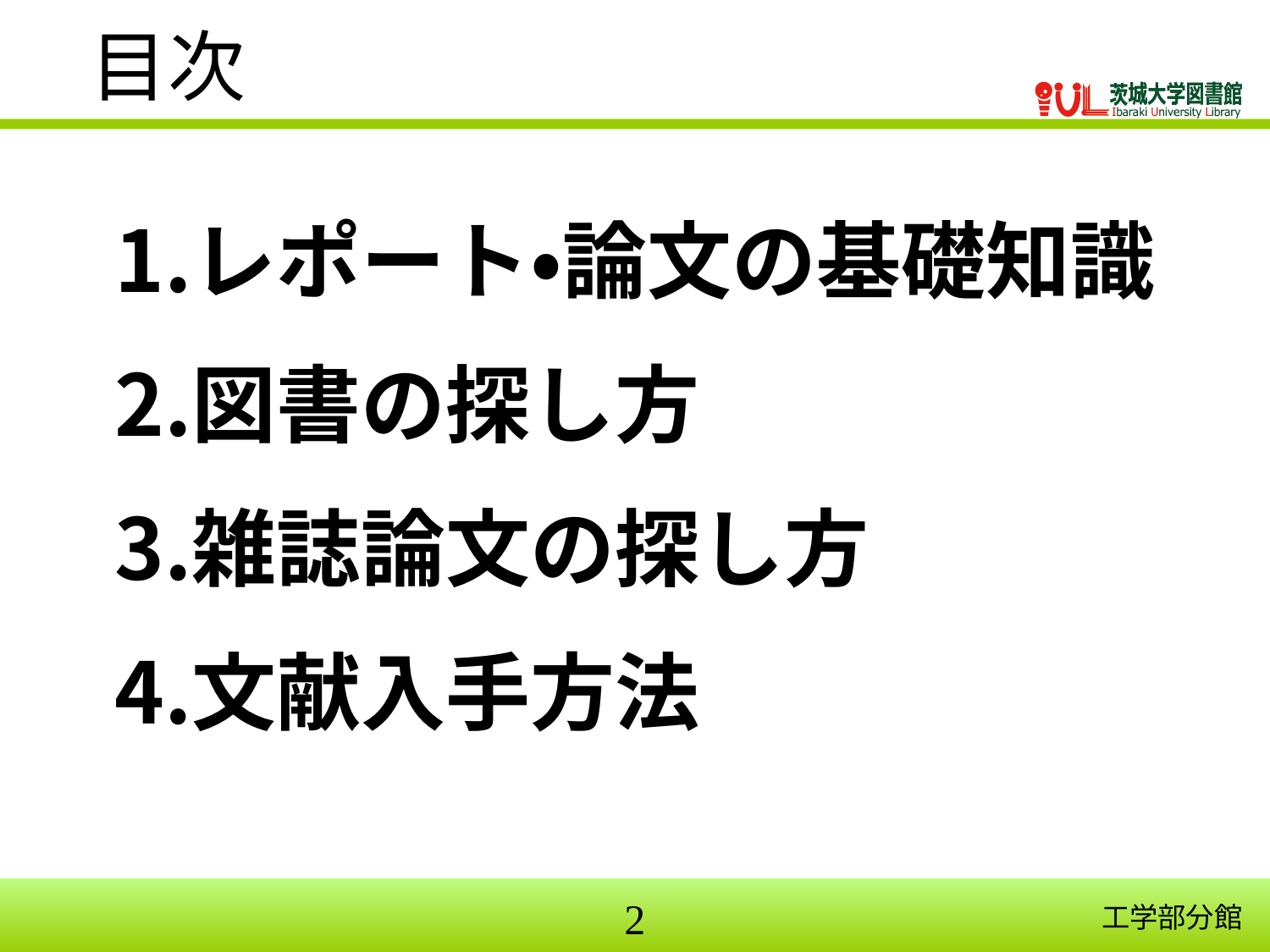

目次
レポート・論文の基礎知識
図書の探し方
雑誌論文の探し方
文献入手方法
工学部分館